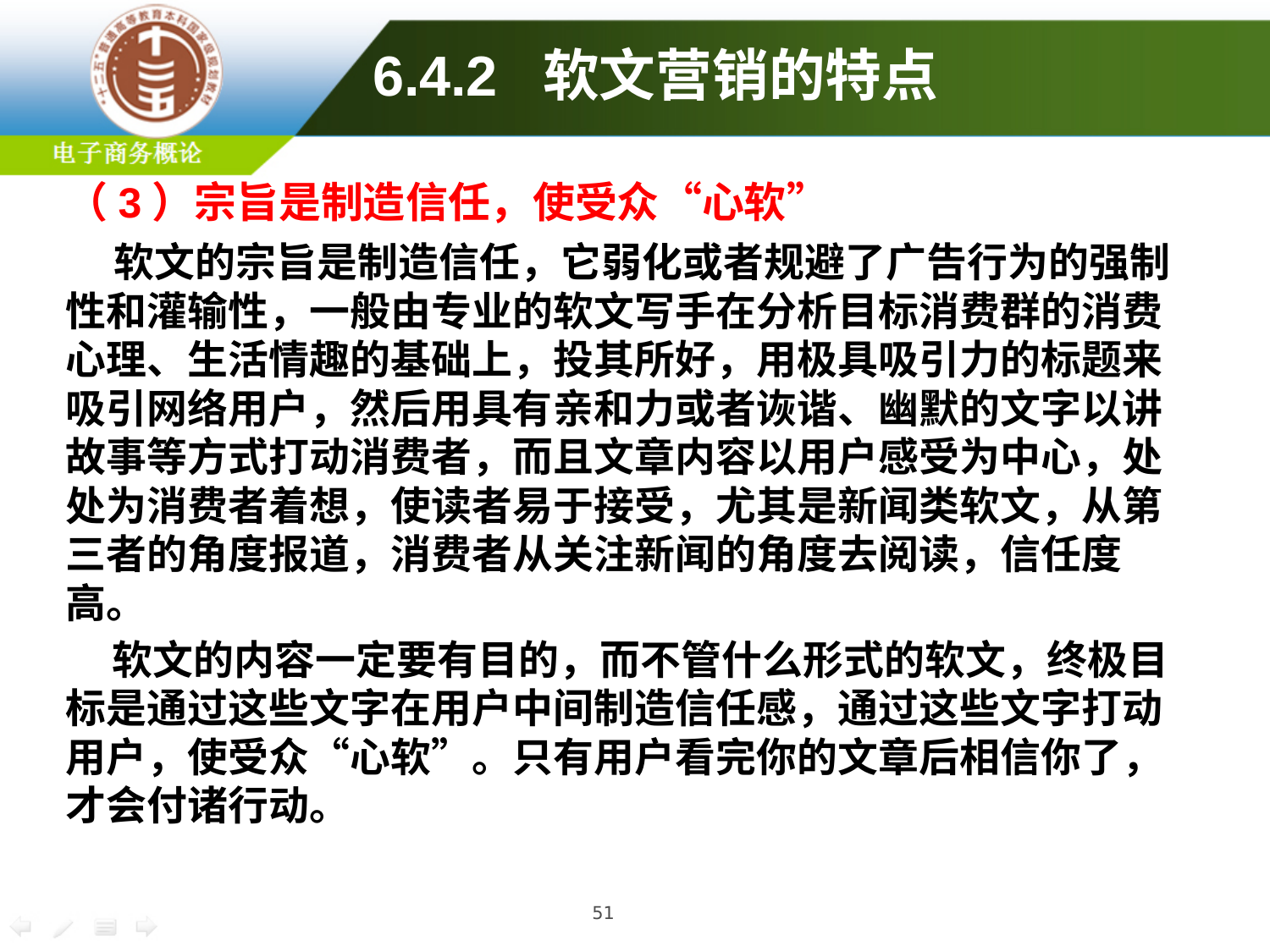

# 6.4.2  软文营销的特点
（3）宗旨是制造信任，使受众“心软”
    软文的宗旨是制造信任，它弱化或者规避了广告行为的强制性和灌输性，一般由专业的软文写手在分析目标消费群的消费心理、生活情趣的基础上，投其所好，用极具吸引力的标题来吸引网络用户，然后用具有亲和力或者诙谐、幽默的文字以讲故事等方式打动消费者，而且文章内容以用户感受为中心，处处为消费者着想，使读者易于接受，尤其是新闻类软文，从第三者的角度报道，消费者从关注新闻的角度去阅读，信任度高。
    软文的内容一定要有目的，而不管什么形式的软文，终极目标是通过这些文字在用户中间制造信任感，通过这些文字打动用户，使受众“心软”。只有用户看完你的文章后相信你了，才会付诸行动。
51